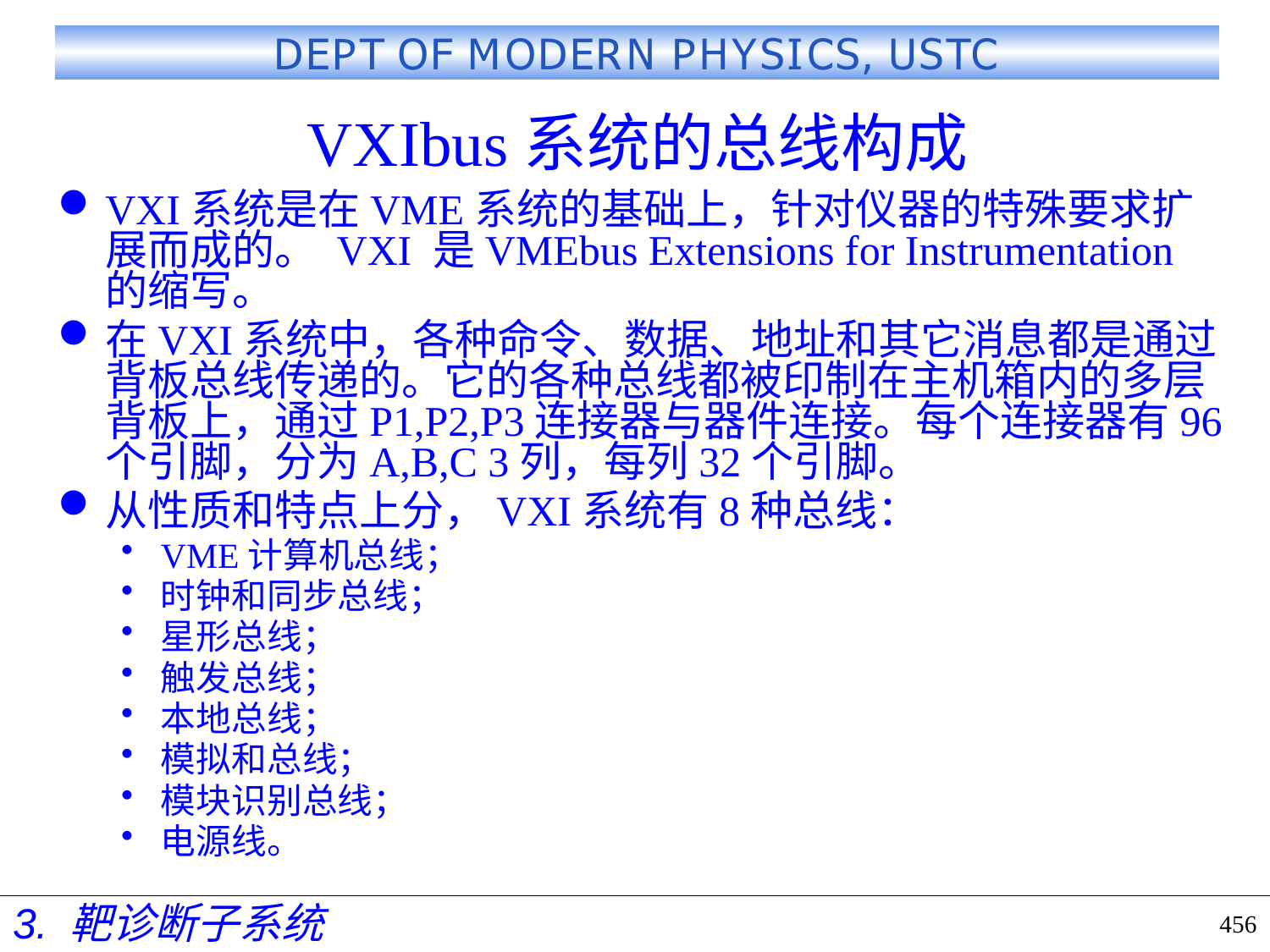

# VXIbus系统的总线构成
VXI系统是在VME系统的基础上，针对仪器的特殊要求扩展而成的。 VXI 是VMEbus Extensions for Instrumentation的缩写。
在VXI系统中，各种命令、数据、地址和其它消息都是通过背板总线传递的。它的各种总线都被印制在主机箱内的多层背板上，通过P1,P2,P3连接器与器件连接。每个连接器有96个引脚，分为A,B,C 3列，每列32个引脚。
从性质和特点上分，VXI系统有8种总线：
VME计算机总线；
时钟和同步总线；
星形总线；
触发总线；
本地总线；
模拟和总线；
模块识别总线；
电源线。
3. 靶诊断子系统
456